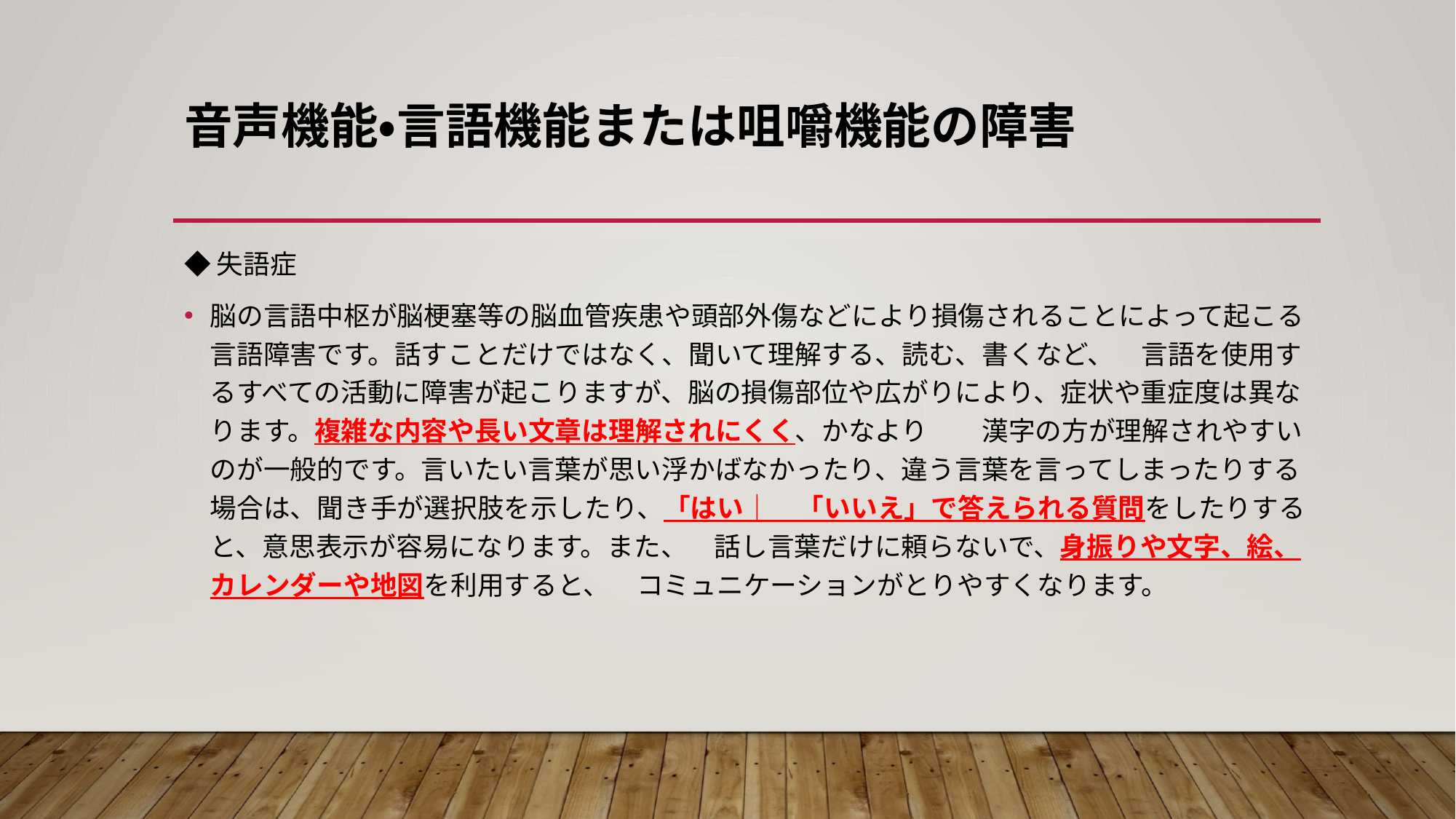

# 音声機能・言語機能または咀嚼機能の障害
◆失語症
脳の言語中枢が脳梗塞等の脳血管疾患や頭部外傷などにより損傷されることによって起こる言語障害です。話すことだけではなく、聞いて理解する、読む、書くなど、　言語を使用するすべての活動に障害が起こりますが、脳の損傷部位や広がりにより、症状や重症度は異なります。複雑な内容や長い文章は理解されにくく、かなより　　漢字の方が理解されやすいのが一般的です。言いたい言葉が思い浮かばなかったり、違う言葉を言ってしまったりする場合は、聞き手が選択肢を示したり、「はい｜　「いいえ」で答えられる質問をしたりすると、意思表示が容易になります。また、　話し言葉だけに頼らないで、身振りや文字、絵、カレンダーや地図を利用すると、　コミュニケーションがとりやすくなります。